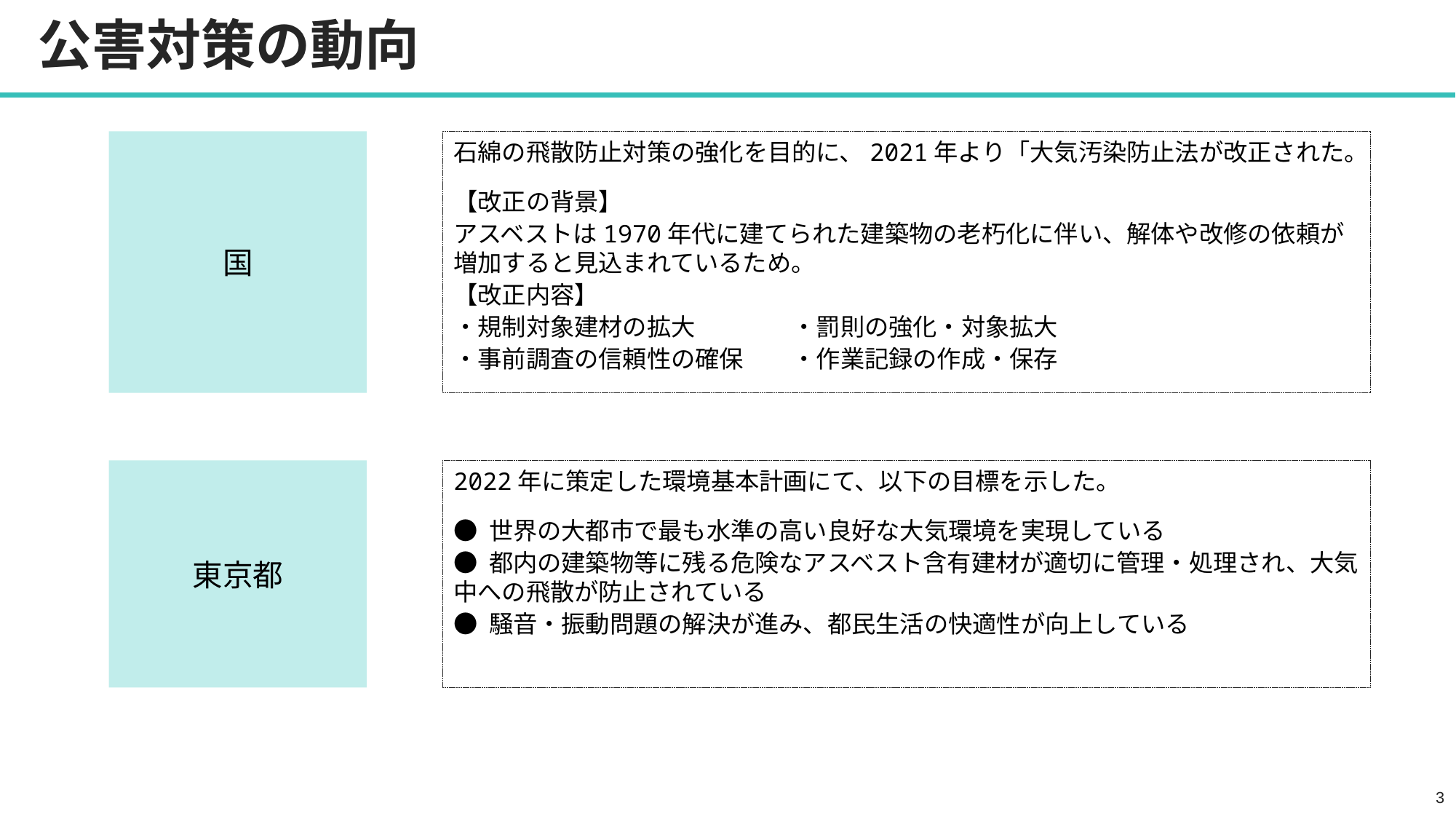

# 公害対策の動向
国
石綿の飛散防止対策の強化を目的に、2021年より「大気汚染防止法が改正された。

【改正の背景】
アスベストは1970年代に建てられた建築物の老朽化に伴い、解体や改修の依頼が増加すると見込まれているため。
【改正内容】
・規制対象建材の拡大　　　　・罰則の強化・対象拡大
・事前調査の信頼性の確保　　・作業記録の作成・保存
東京都
2022年に策定した環境基本計画にて、以下の目標を示した。

● 世界の大都市で最も水準の高い良好な大気環境を実現している
● 都内の建築物等に残る危険なアスベスト含有建材が適切に管理・処理され、大気中への飛散が防止されている
● 騒音・振動問題の解決が進み、都民生活の快適性が向上している

3